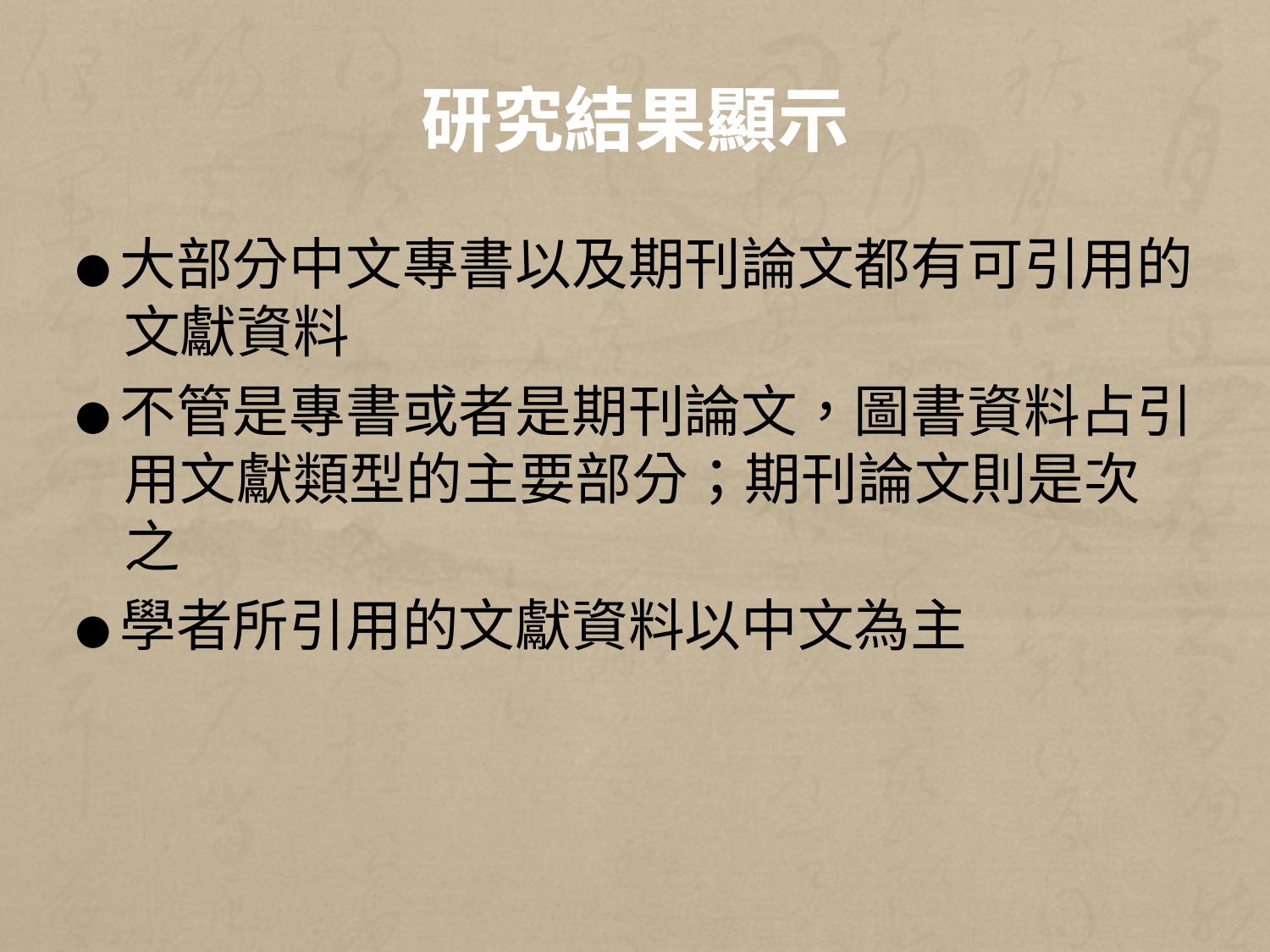

# 研究結果顯示
●大部分中文專書以及期刊論文都有可引用的文獻資料
●不管是專書或者是期刊論文，圖書資料占引用文獻類型的主要部分；期刊論文則是次之
●學者所引用的文獻資料以中文為主